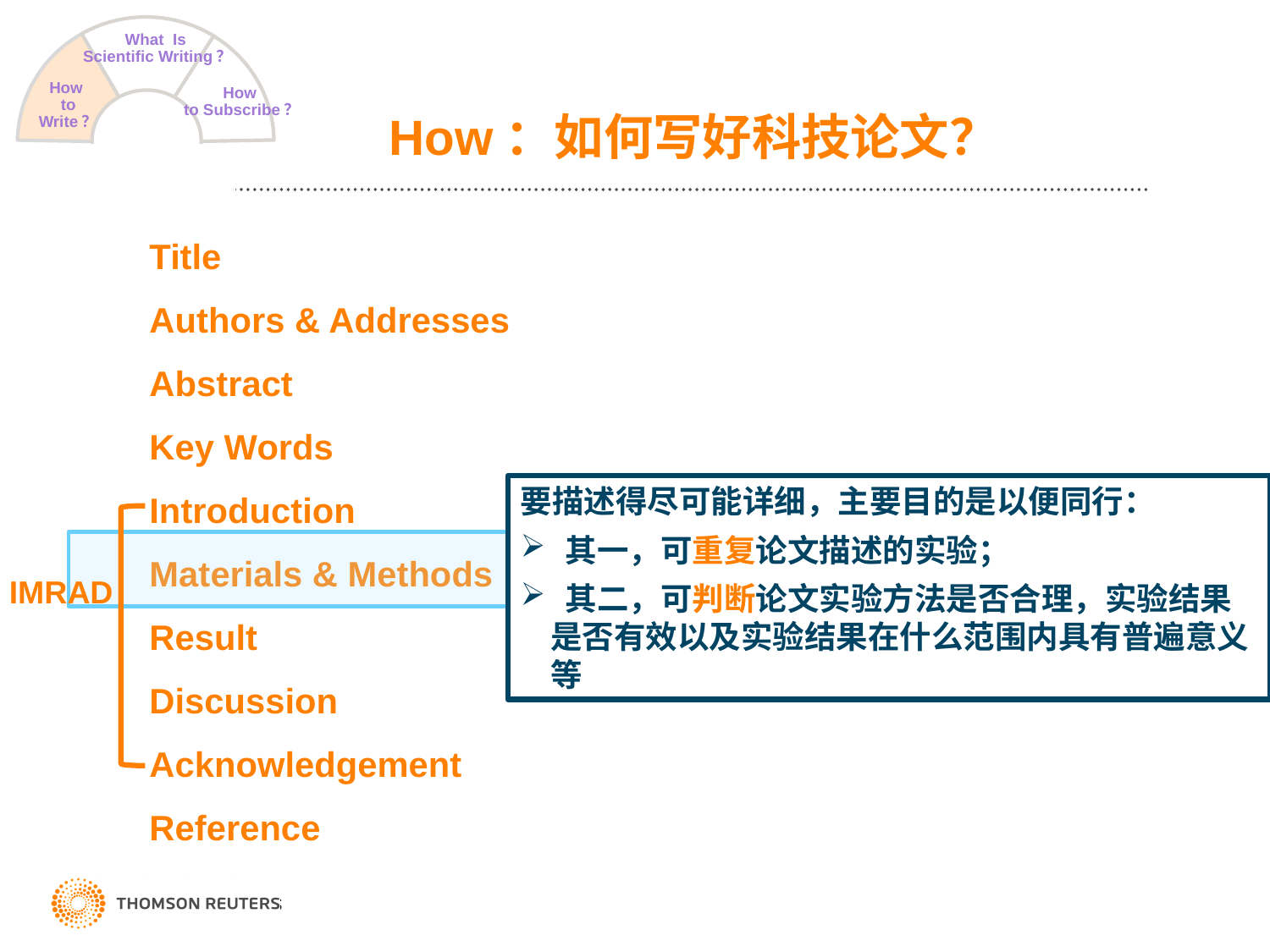

What  Is
Scientific Writing？
How
to Write？
How
to Subscribe？

# How：如何写好科技论文？
Title
Authors & Addresses
Abstract
Key Words
Introduction
Materials & Methods
Result
Discussion
Acknowledgement
Reference

要描述得尽可能详细，主要目的是以便同行：
 其一，可重复论文描述的实验；
 其二，可判断论文实验方法是否合理，实验结果是否有效以及实验结果在什么范围内具有普遍意义等

IMRAD